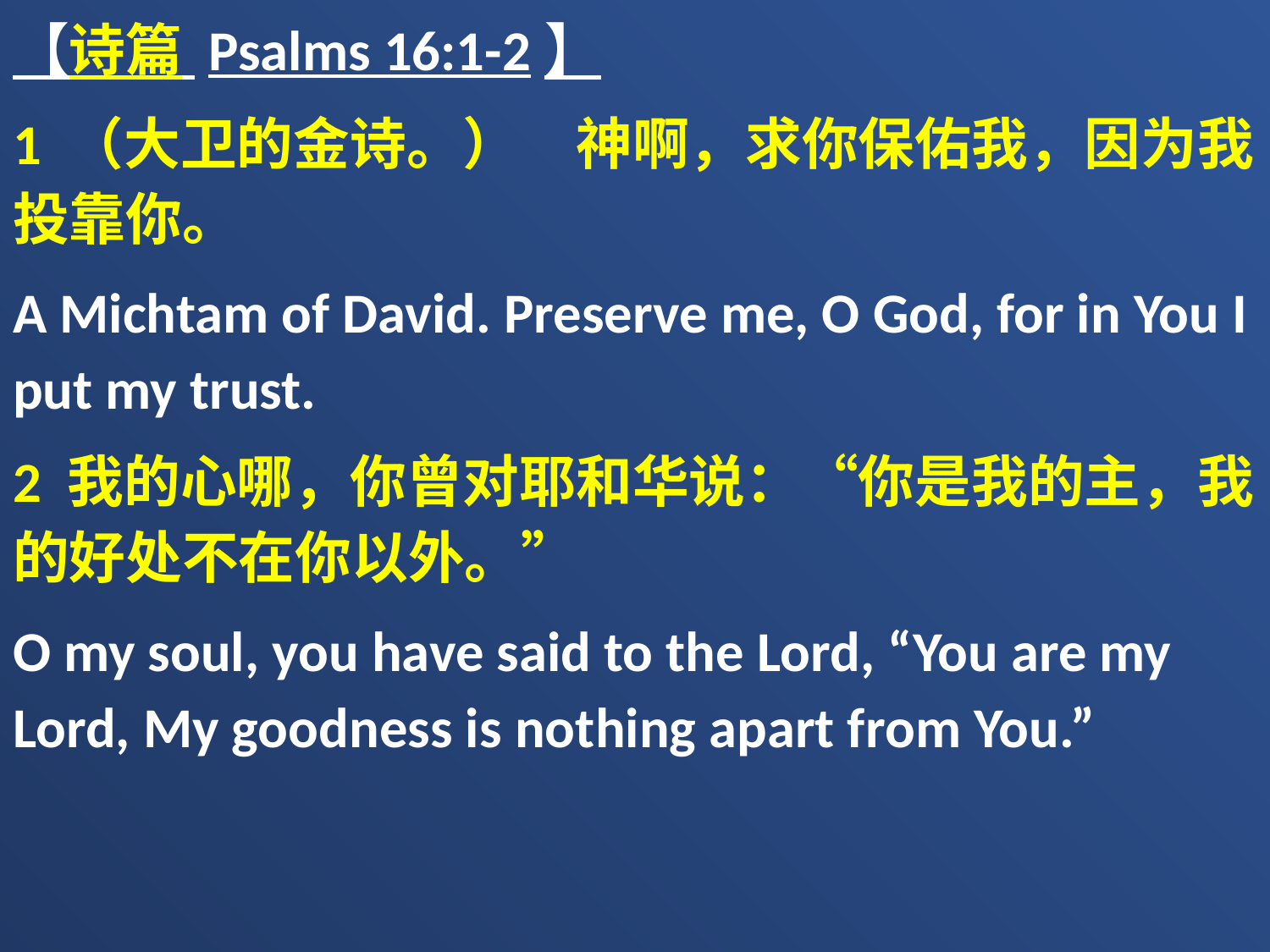

【诗篇 Psalms 16:1-2】
1 （大卫的金诗。）　神啊，求你保佑我，因为我投靠你。
A Michtam of David. Preserve me, O God, for in You I put my trust.
2 我的心哪，你曾对耶和华说：“你是我的主，我的好处不在你以外。”
O my soul, you have said to the Lord, “You are my Lord, My goodness is nothing apart from You.”